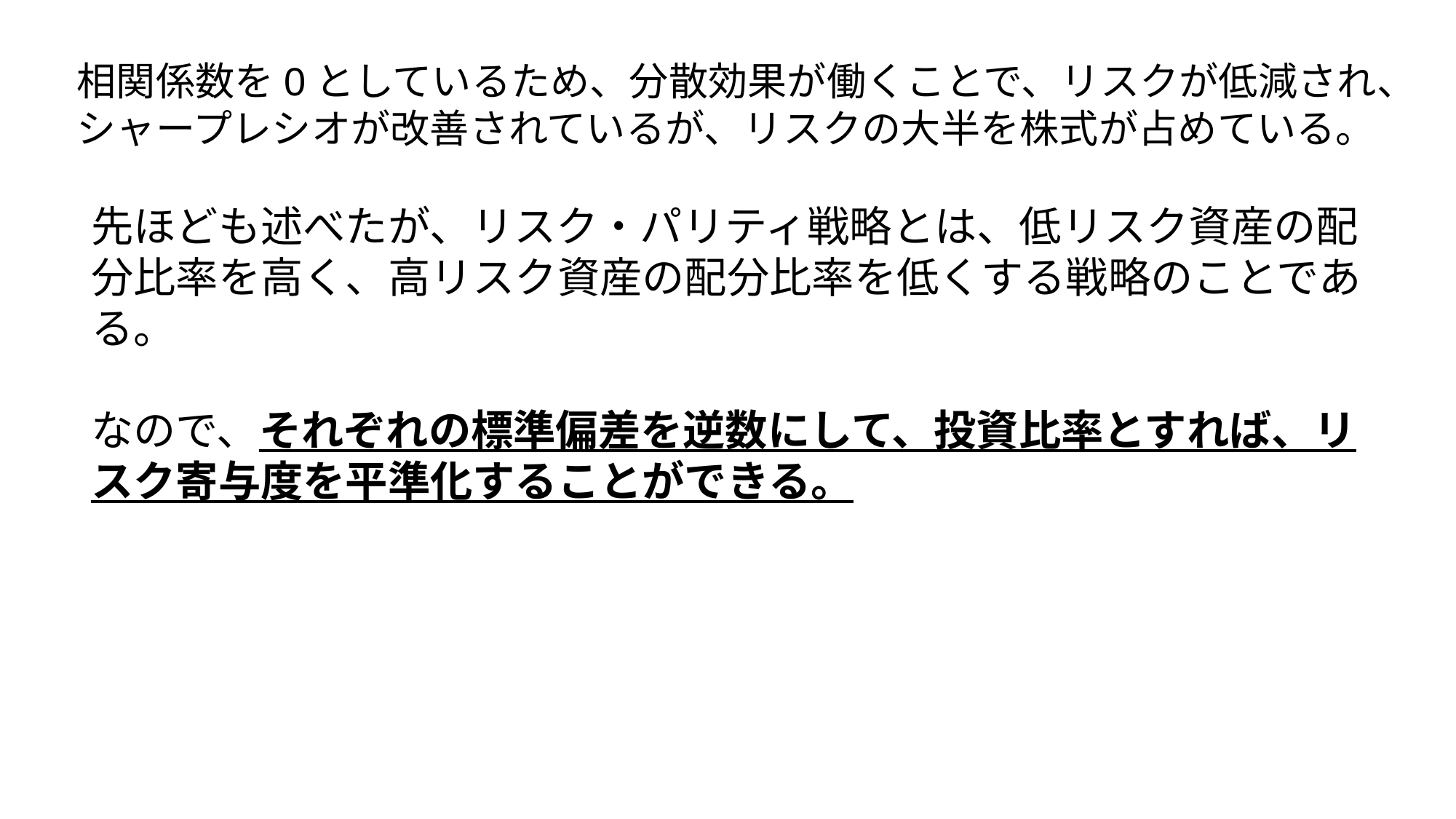

相関係数を0としているため、分散効果が働くことで、リスクが低減され、シャープレシオが改善されているが、リスクの大半を株式が占めている。

先ほども述べたが、リスク・パリティ戦略とは、低リスク資産の配分比率を高く、高リスク資産の配分比率を低くする戦略のことである。

なので、それぞれの標準偏差を逆数にして、投資比率とすれば、リスク寄与度を平準化することができる。